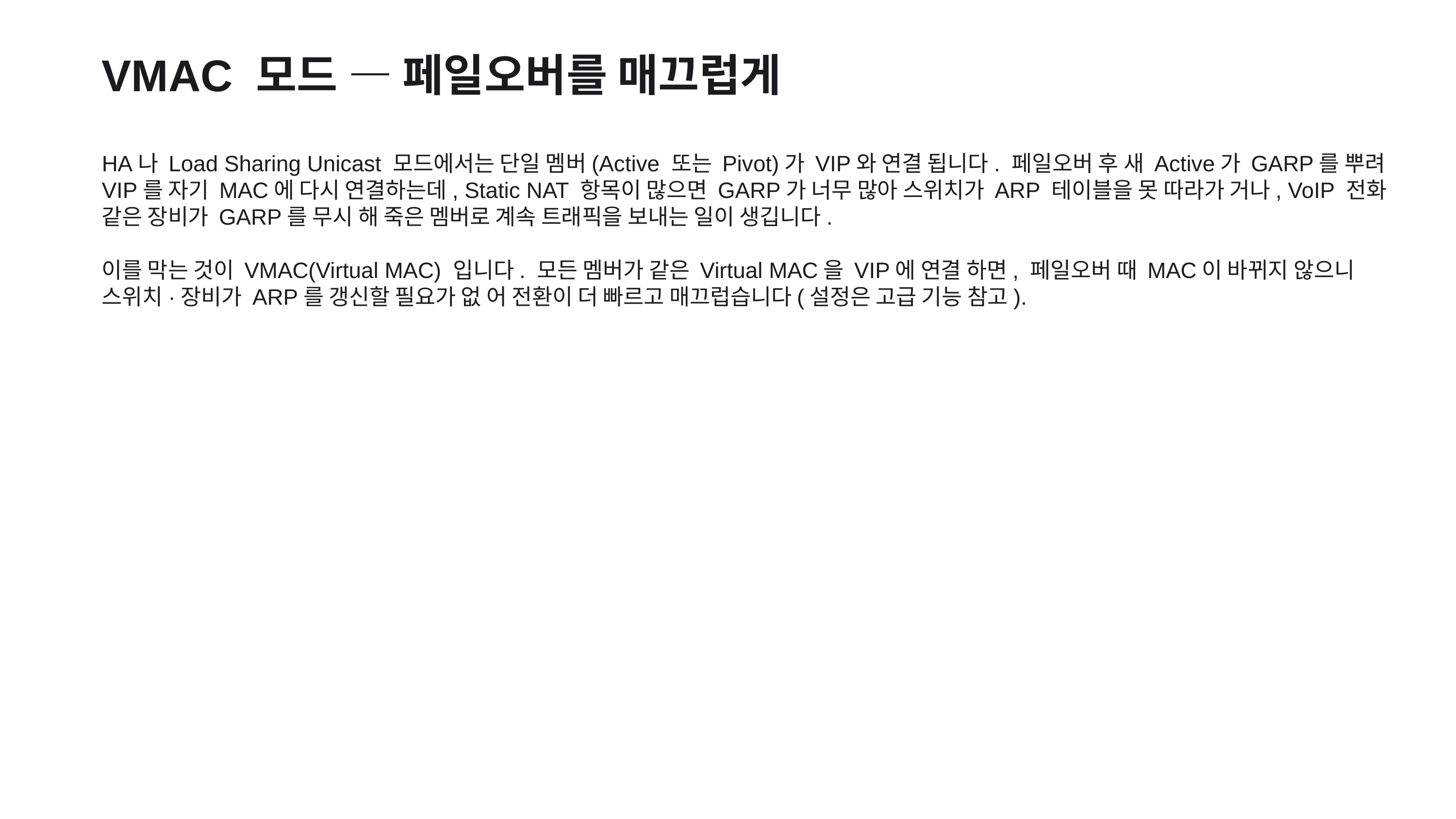

VMAC 모드 — 페일오버를 매끄럽게
HA나 Load Sharing Unicast 모드에서는 단일 멤버(Active 또는 Pivot)가 VIP와 연결 됩니다. 페일오버 후 새 Active가 GARP를 뿌려 VIP를 자기 MAC에 다시 연결하는데, Static NAT 항목이 많으면 GARP가 너무 많아 스위치가 ARP 테이블을 못 따라가 거나, VoIP 전화 같은 장비가 GARP를 무시 해 죽은 멤버로 계속 트래픽을 보내는 일이 생깁니다.

이를 막는 것이 VMAC(Virtual MAC) 입니다. 모든 멤버가 같은 Virtual MAC을 VIP에 연결 하면, 페일오버 때 MAC이 바뀌지 않으니 스위치·장비가 ARP를 갱신할 필요가 없 어 전환이 더 빠르고 매끄럽습니다(설정은 고급 기능 참고).